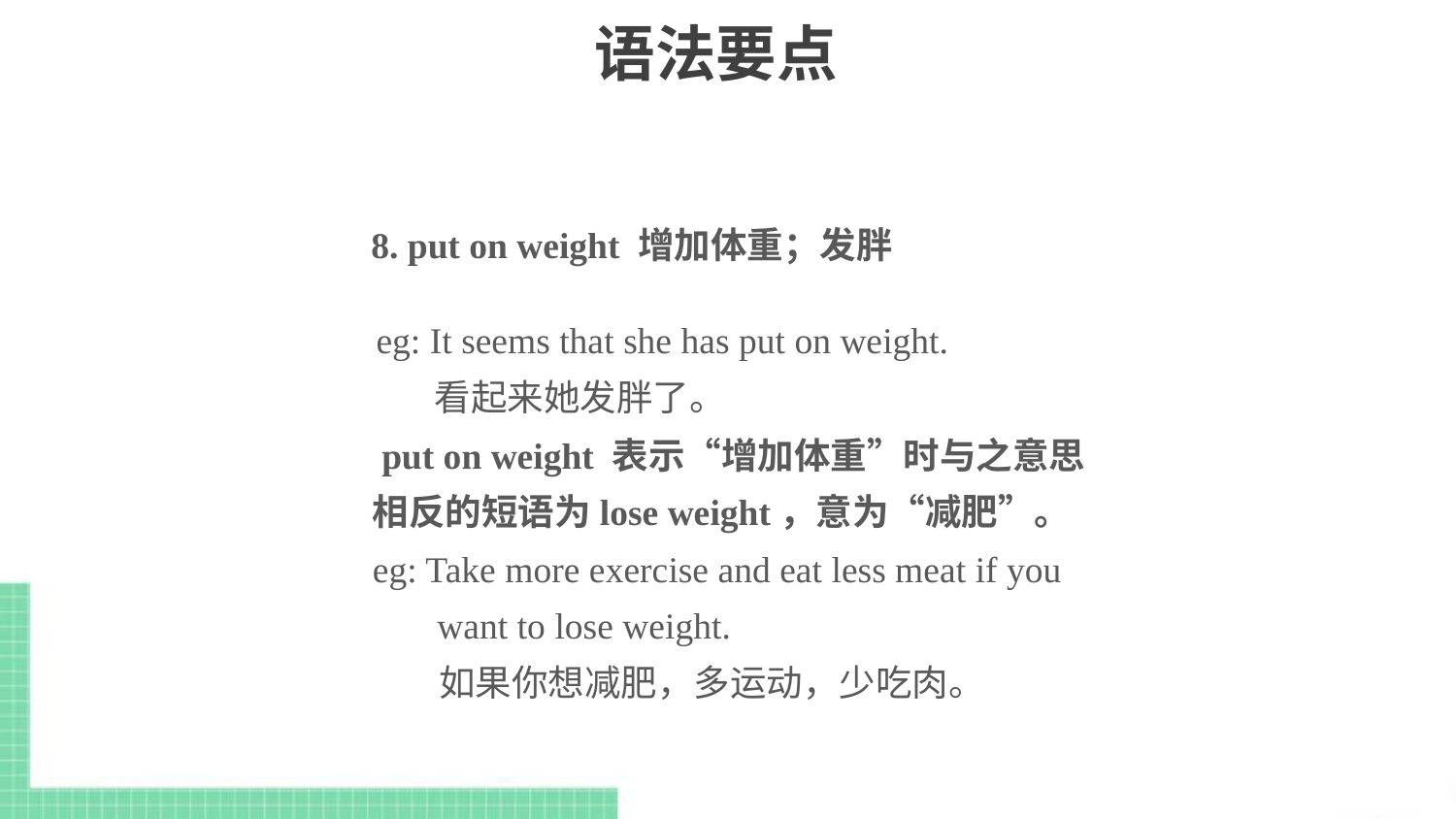

# 语法要点
8. put on weight 增加体重；发胖
eg: It seems that she has put on weight.
      看起来她发胖了。
 put on weight 表示“增加体重”时与之意思
相反的短语为lose weight，意为“减肥”。
eg: Take more exercise and eat less meat if you
       want to lose weight.
       如果你想减肥，多运动，少吃肉。